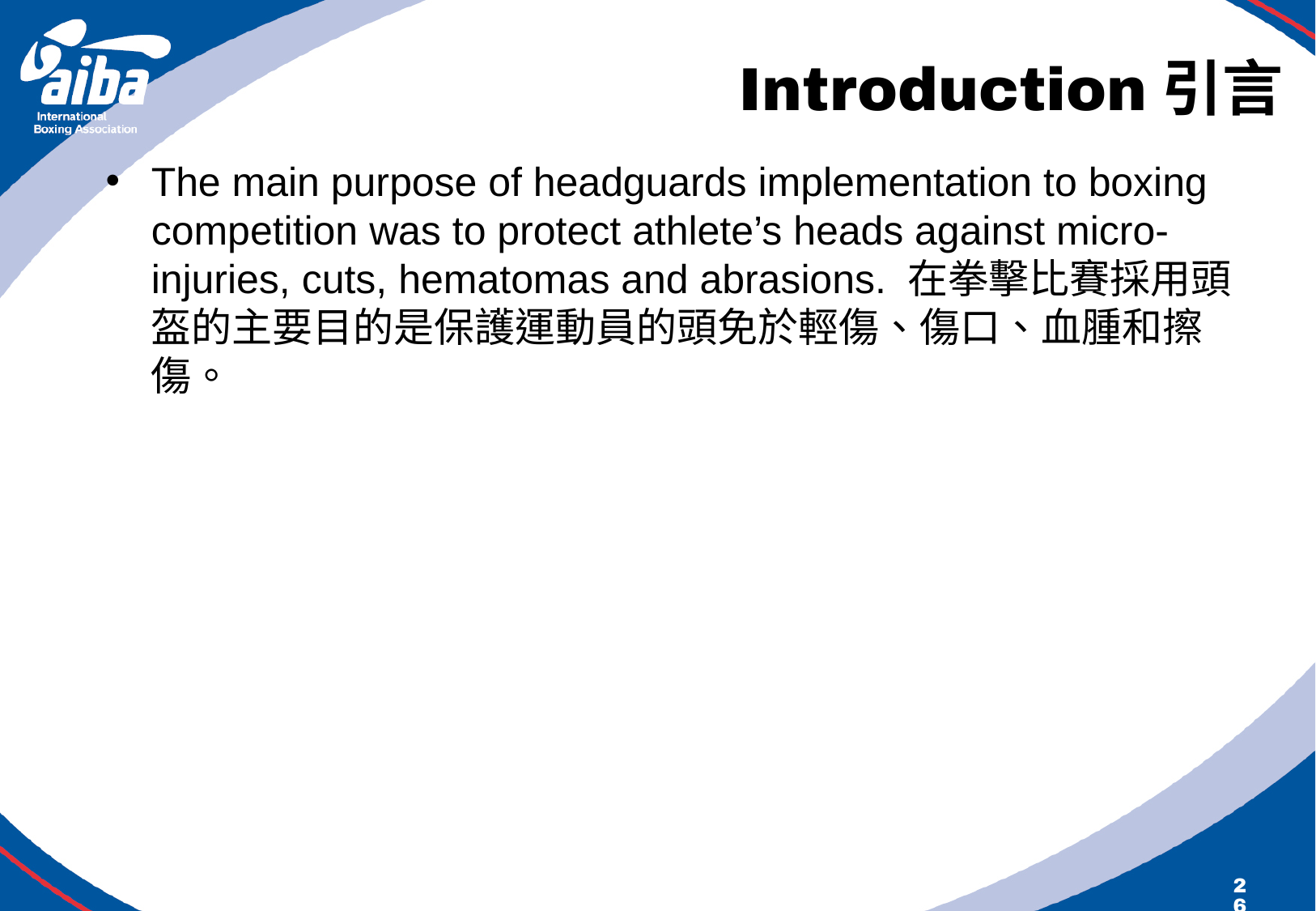

# Introduction引言
The main purpose of headguards implementation to boxing competition was to protect athlete’s heads against micro-injuries, cuts, hematomas and abrasions. 在拳擊比賽採用頭盔的主要目的是保護運動員的頭免於輕傷、傷口、血腫和擦傷。
269